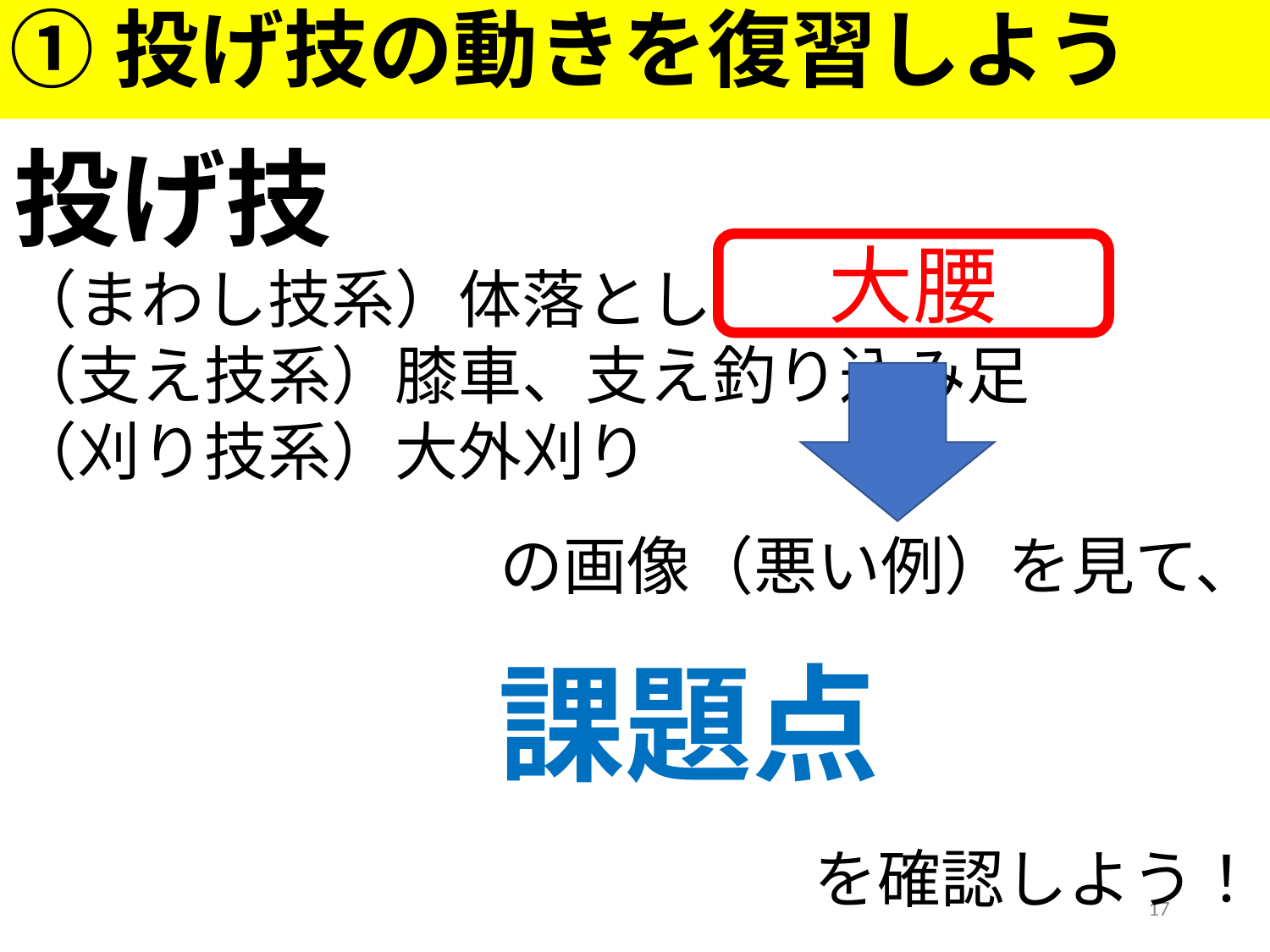

①投げ技の動きを復習しよう

大腰
投げ技
（まわし技系）体落とし、大腰
（支え技系）膝車、支え釣り込み足
（刈り技系）大外刈り

の画像（悪い例）を見て、

　課題点
 を確認しよう！

17